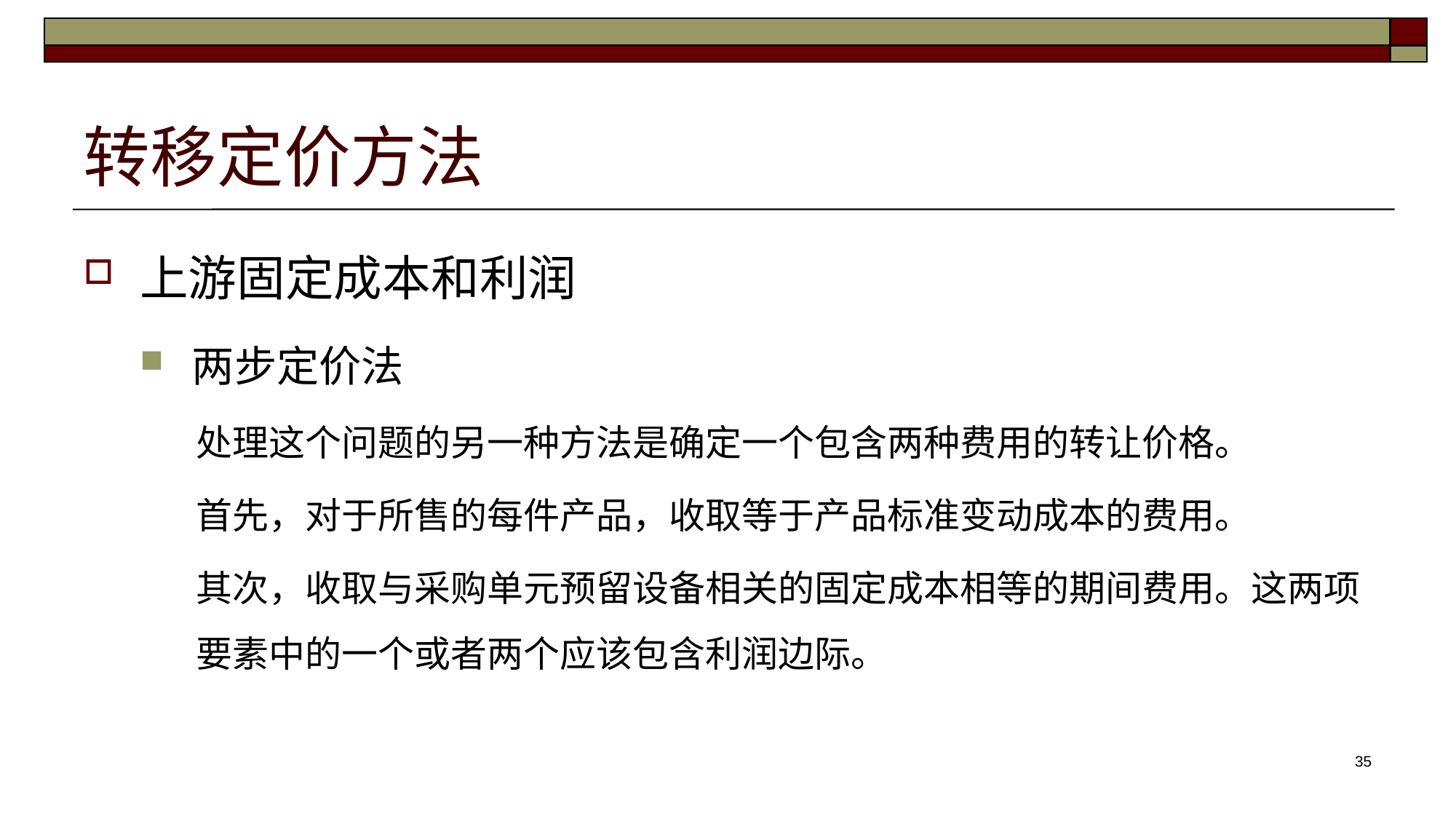

# 转移定价方法
上游固定成本和利润
两步定价法
处理这个问题的另一种方法是确定一个包含两种费用的转让价格。
首先，对于所售的每件产品，收取等于产品标准变动成本的费用。
其次，收取与采购单元预留设备相关的固定成本相等的期间费用。这两项要素中的一个或者两个应该包含利润边际。

35